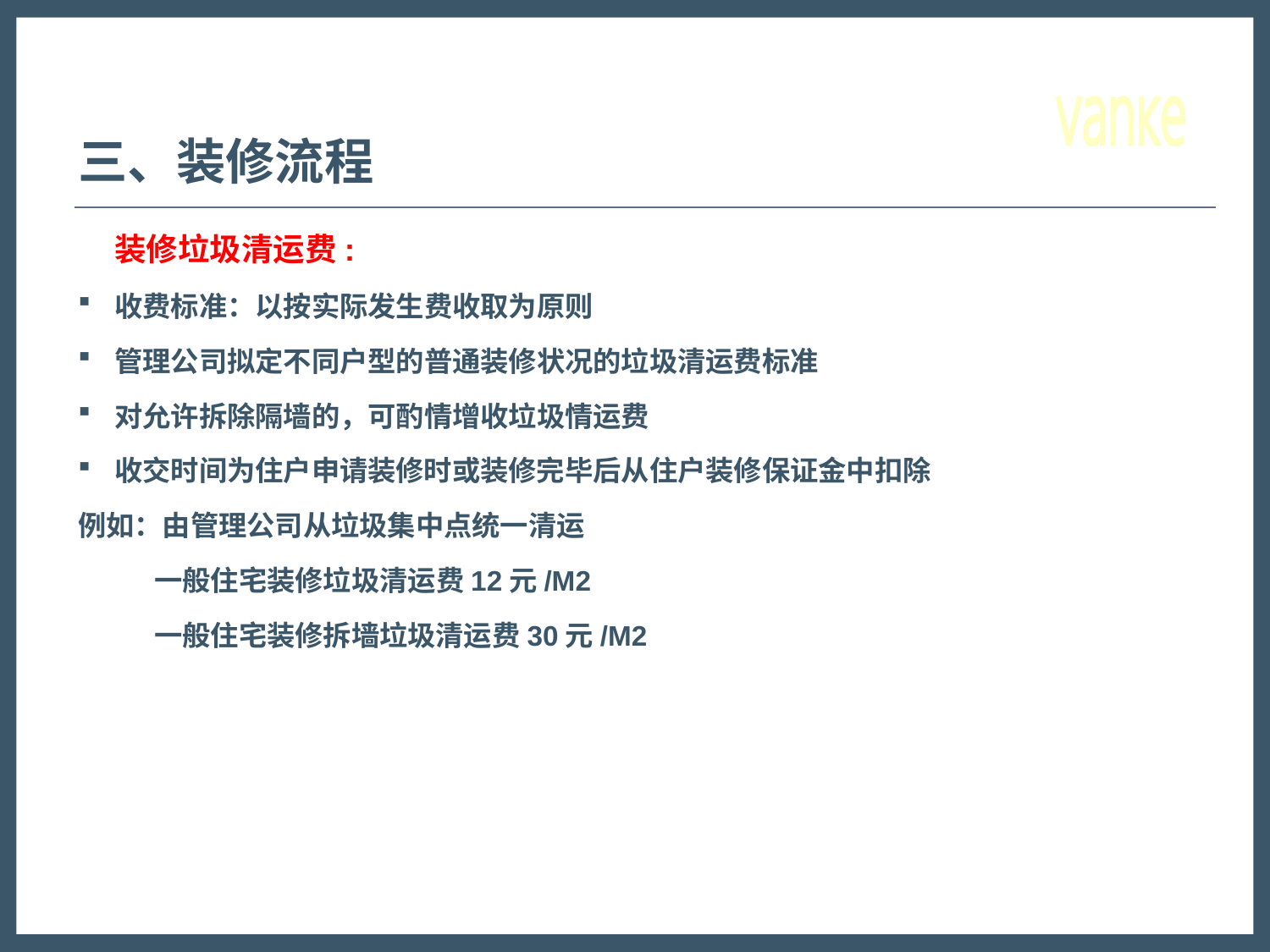

# 三、装修流程
装修垃圾清运费:
收费标准：以按实际发生费收取为原则
管理公司拟定不同户型的普通装修状况的垃圾清运费标准
对允许拆除隔墙的，可酌情增收垃圾情运费
收交时间为住户申请装修时或装修完毕后从住户装修保证金中扣除
例如：由管理公司从垃圾集中点统一清运
           一般住宅装修垃圾清运费12元/M2
           一般住宅装修拆墙垃圾清运费30元/M2